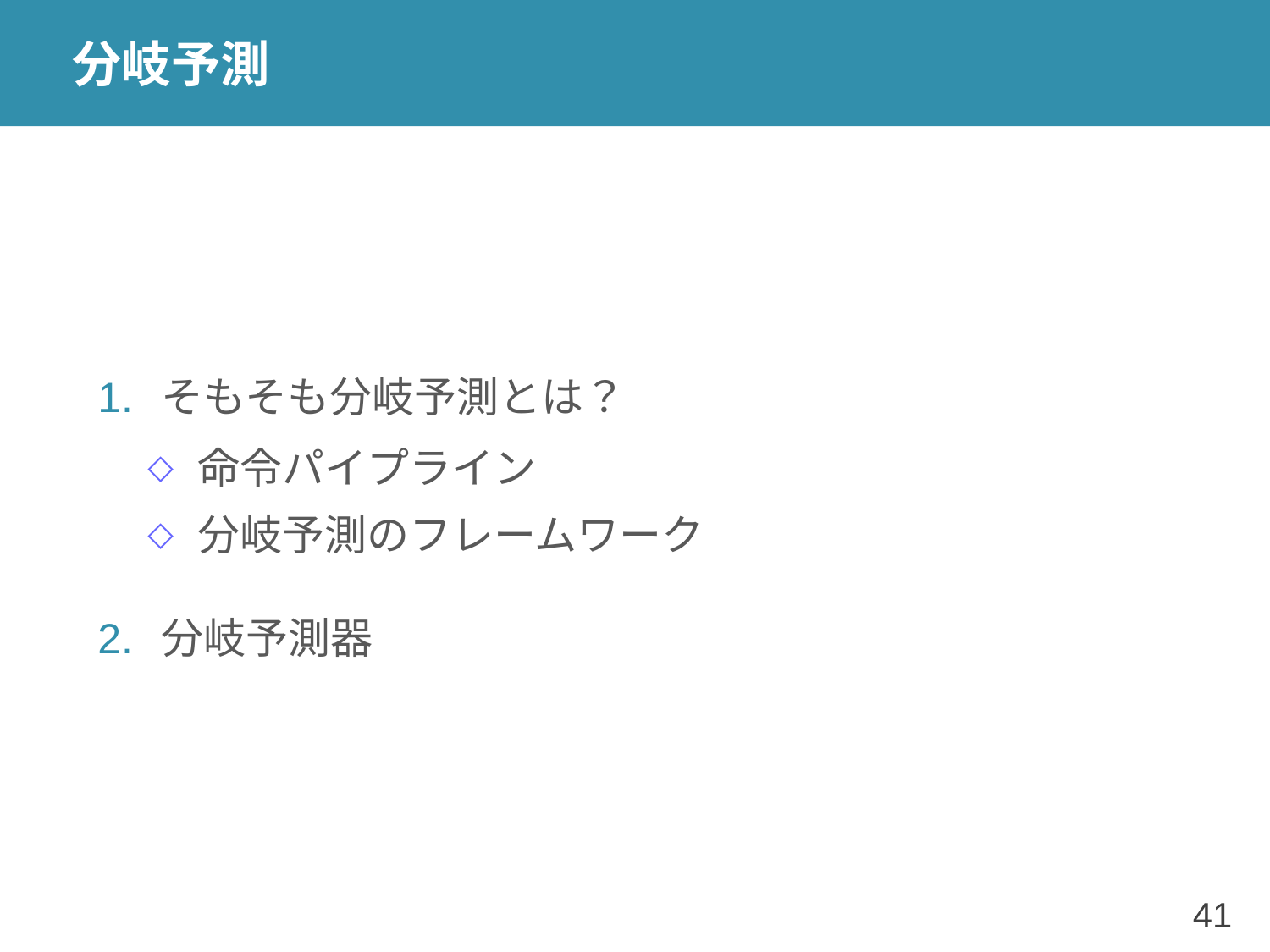

# 分岐予測
そもそも分岐予測とは？
命令パイプライン
分岐予測のフレームワーク
分岐予測器